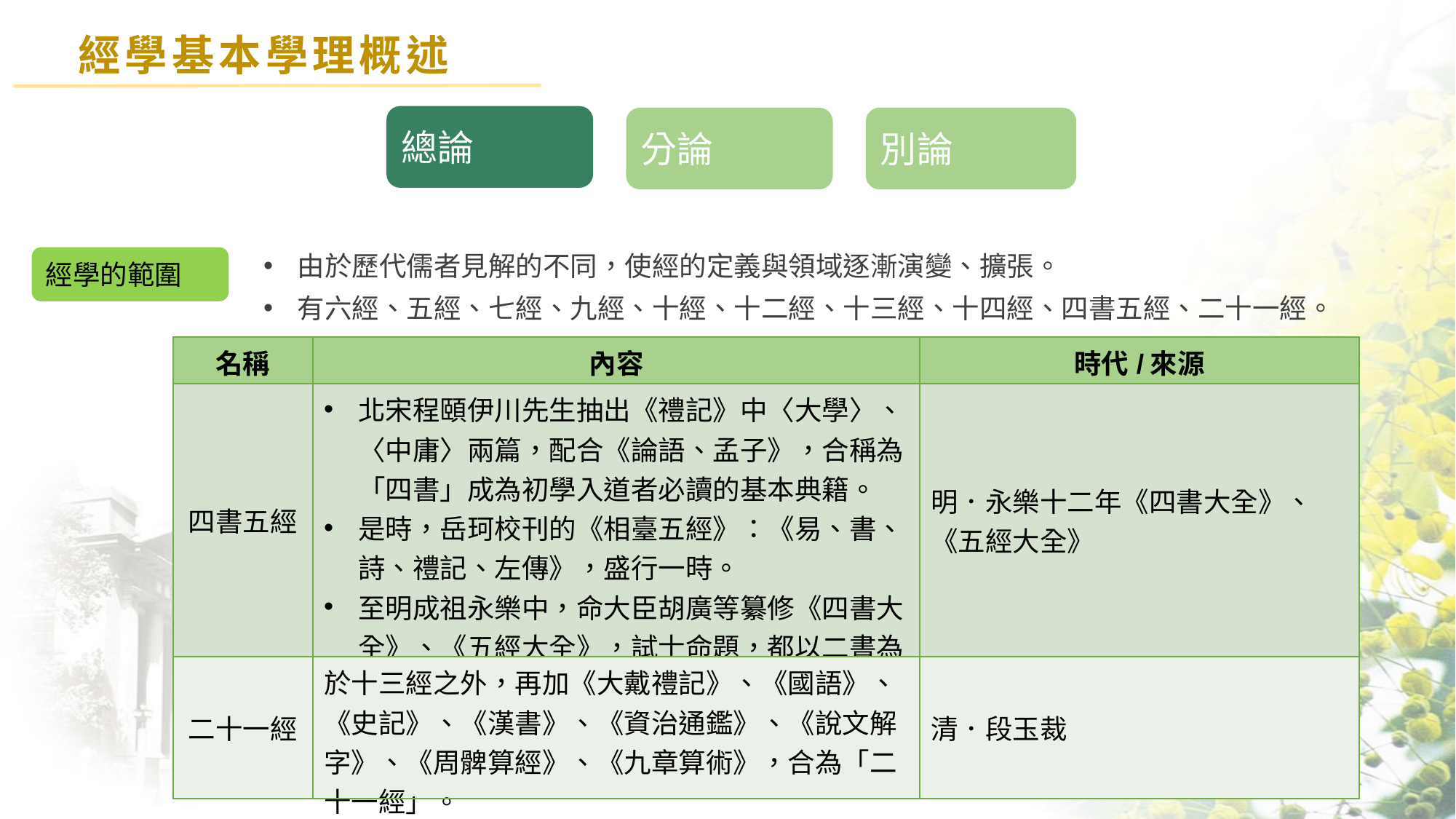

經學基本學理概述
總論
分論
別論
由於歷代儒者見解的不同，使經的定義與領域逐漸演變、擴張。
有六經、五經、七經、九經、十經、十二經、十三經、十四經、四書五經、二十一經。
經學的範圍
| 名稱 | 內容 | 時代/來源 |
| --- | --- | --- |
| 四書五經 | 北宋程頤伊川先生抽出《禮記》中〈大學〉、〈中庸〉兩篇，配合《論語、孟子》，合稱為「四書」成為初學入道者必讀的基本典籍。 是時，岳珂校刊的《相臺五經》：《易、書、詩、禮記、左傳》，盛行一時。 至明成祖永樂中，命大臣胡廣等纂修《四書大全》、《五經大全》，試士命題，都以二書為範圍。 | 明．永樂十二年《四書大全》、《五經大全》 |
| 二十一經 | 於十三經之外，再加《大戴禮記》、《國語》、《史記》、《漢書》、《資治通鑑》、《說文解字》、《周髀算經》、《九章算術》，合為「二十一經」。 | 清．段玉裁 |